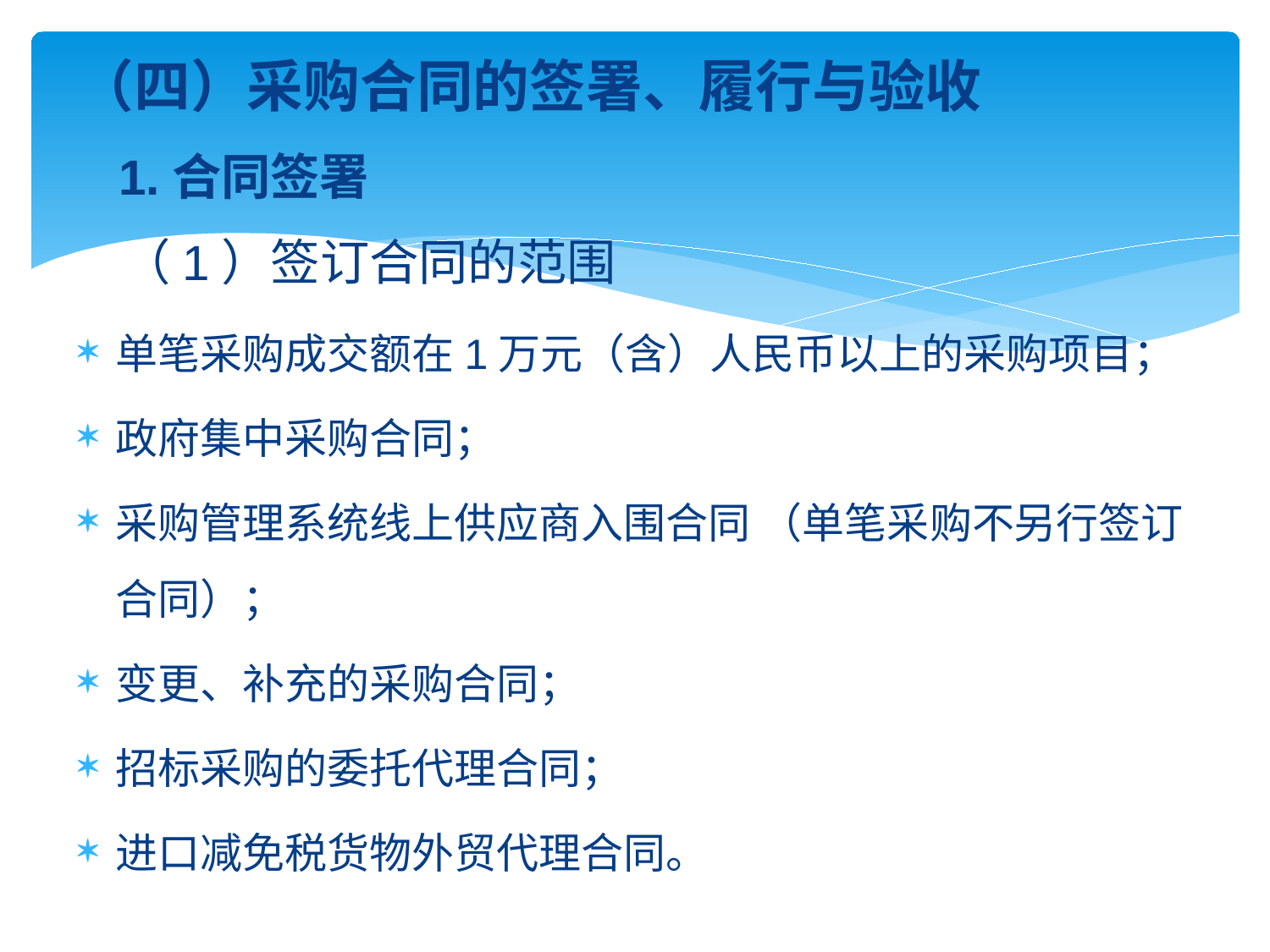

（四）采购合同的签署、履行与验收
   1.合同签署
  （1）签订合同的范围
单笔采购成交额在1万元（含）人民币以上的采购项目；
政府集中采购合同；
采购管理系统线上供应商入围合同 （单笔采购不另行签订合同）；
变更、补充的采购合同；
招标采购的委托代理合同；
进口减免税货物外贸代理合同。